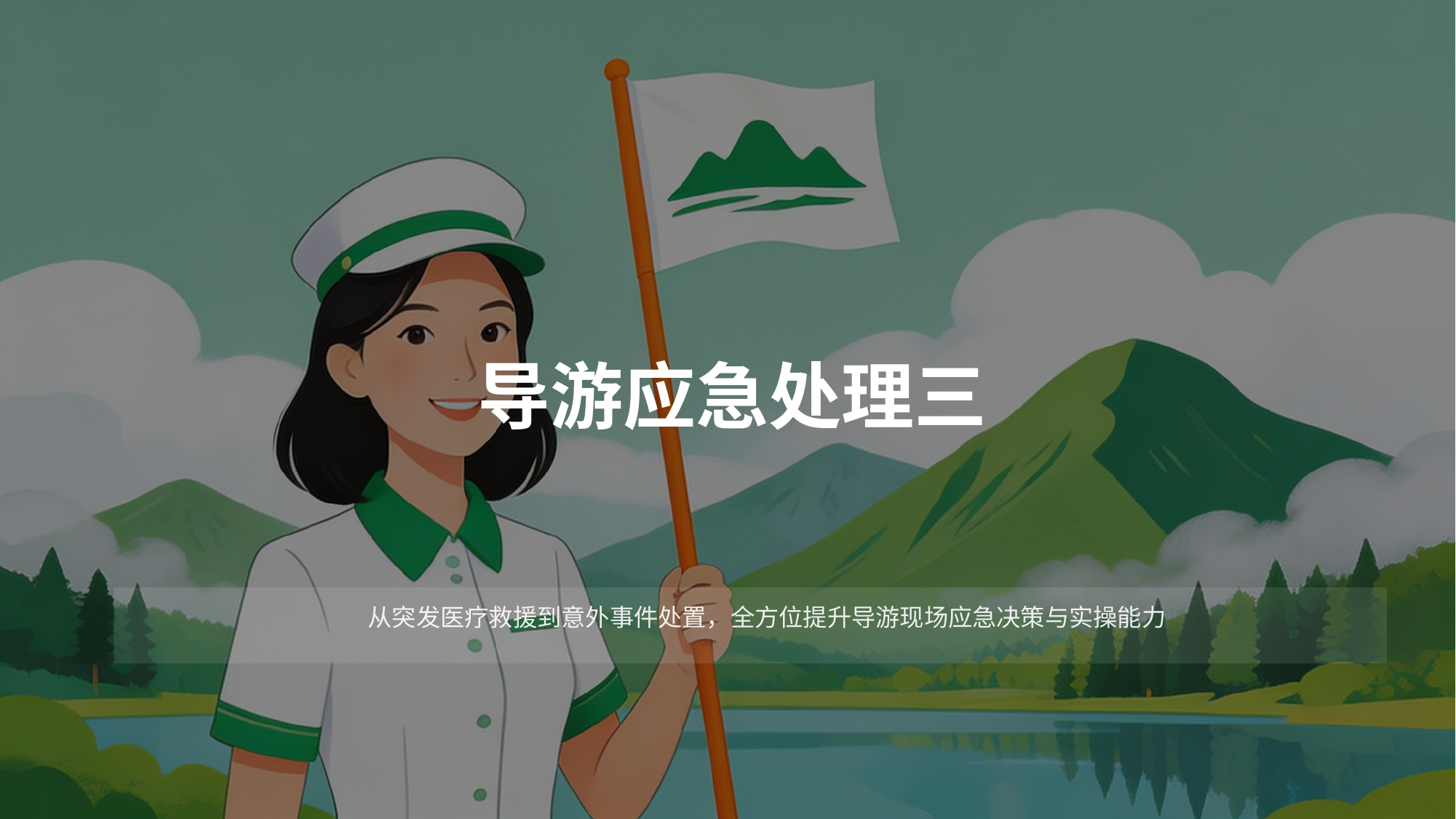

导游应急处理三

从突发医疗救援到意外事件处置，全方位提升导游现场应急决策与实操能力